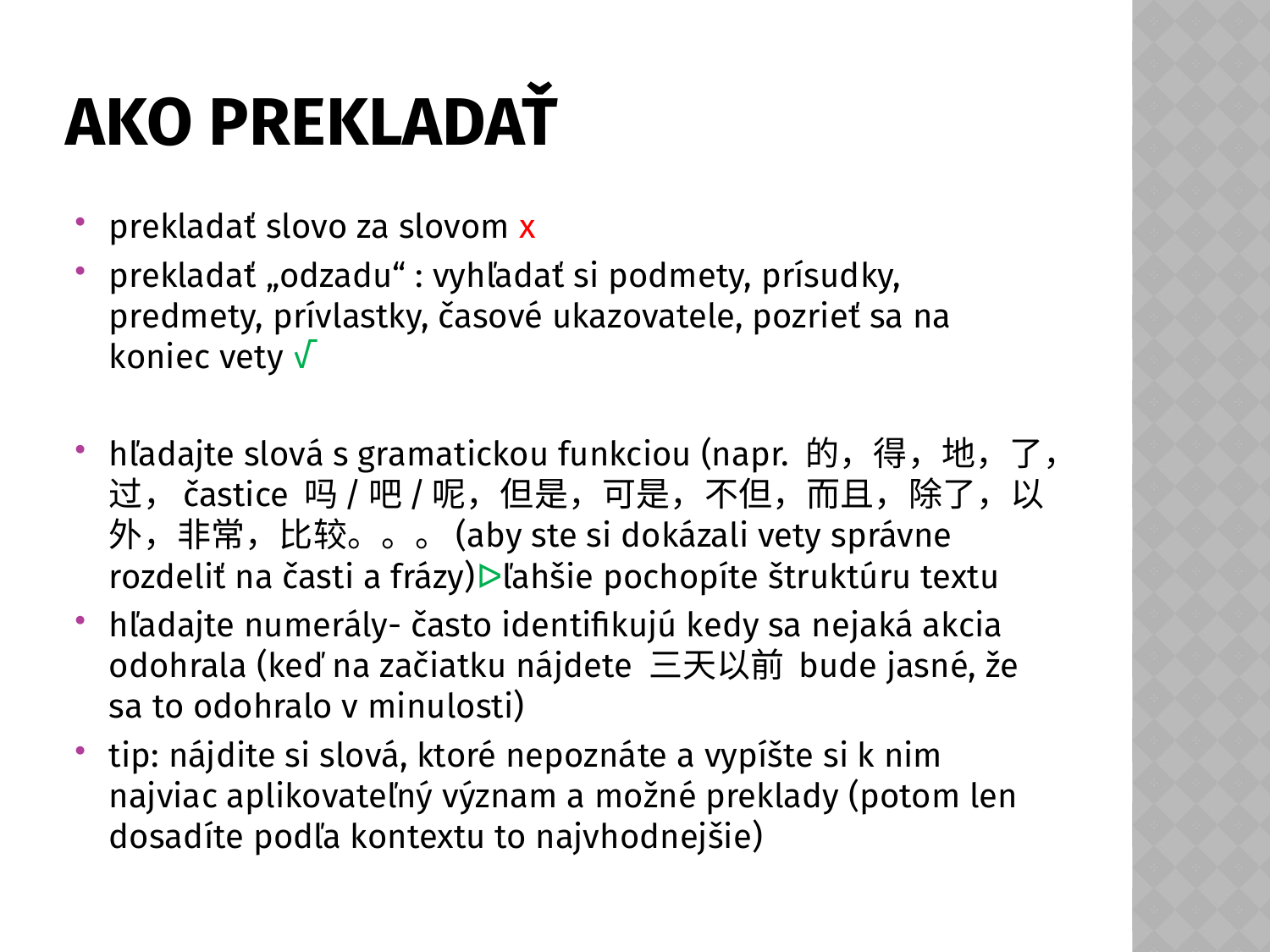

# Ako prekladať
prekladať slovo za slovom x
prekladať „odzadu“ : vyhľadať si podmety, prísudky, predmety, prívlastky, časové ukazovatele, pozrieť sa na koniec vety √

hľadajte slová s gramatickou funkciou (napr. 的，得，地，了，过，častice 吗/吧/呢，但是，可是，不但，而且，除了，以外，非常，比较。。。(aby ste si dokázali vety správne rozdeliť na časti a frázy)ᐅľahšie pochopíte štruktúru textu
hľadajte numerály- často identifikujú kedy sa nejaká akcia odohrala (keď na začiatku nájdete 三天以前 bude jasné, že sa to odohralo v minulosti)
tip: nájdite si slová, ktoré nepoznáte a vypíšte si k nim najviac aplikovateľný význam a možné preklady (potom len dosadíte podľa kontextu to najvhodnejšie)